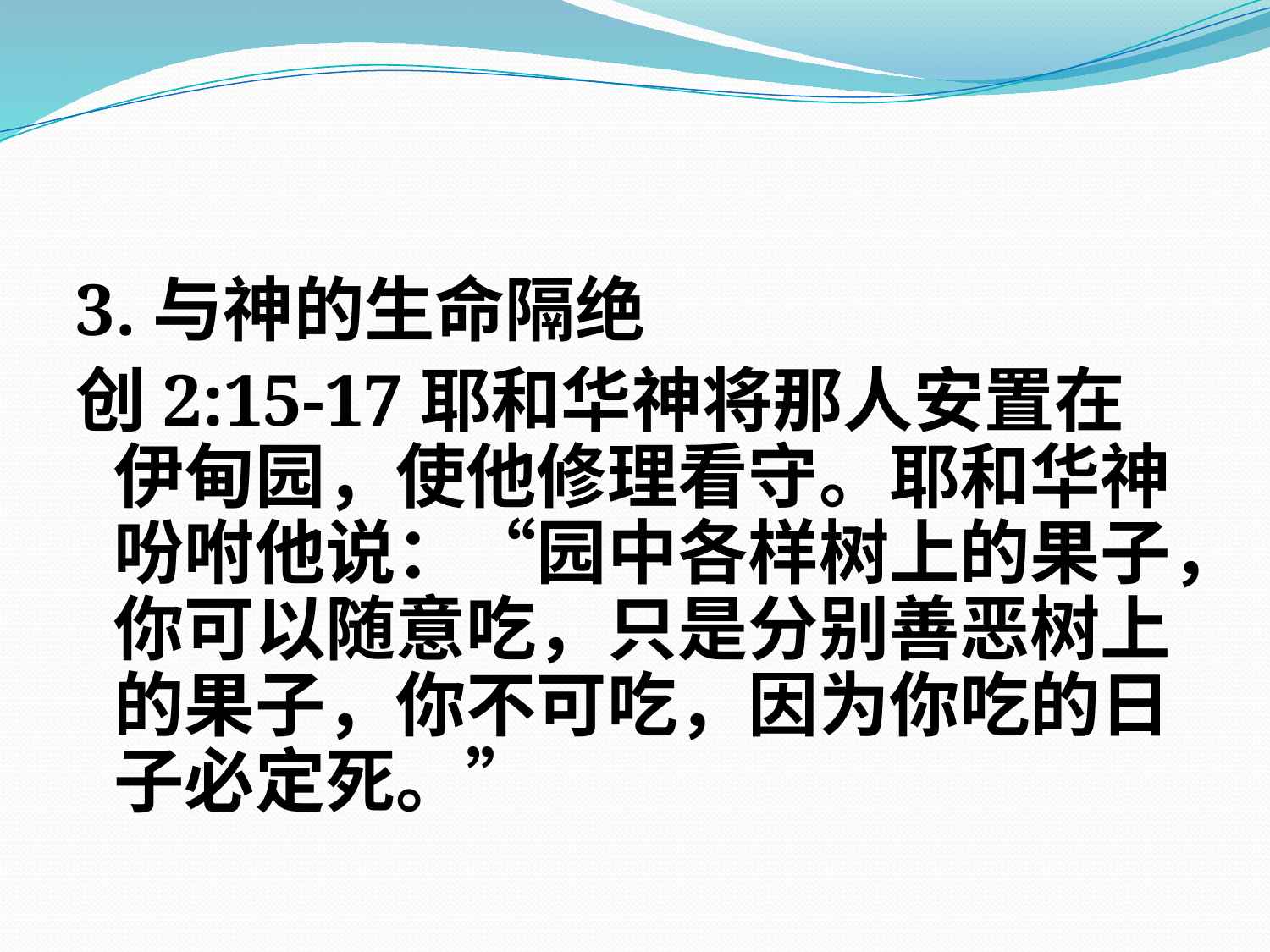

#
3.与神的生命隔绝
创2:15-17耶和华神将那人安置在伊甸园，使他修理看守。耶和华神吩咐他说：“园中各样树上的果子，你可以随意吃，只是分别善恶树上的果子，你不可吃，因为你吃的日子必定死。”